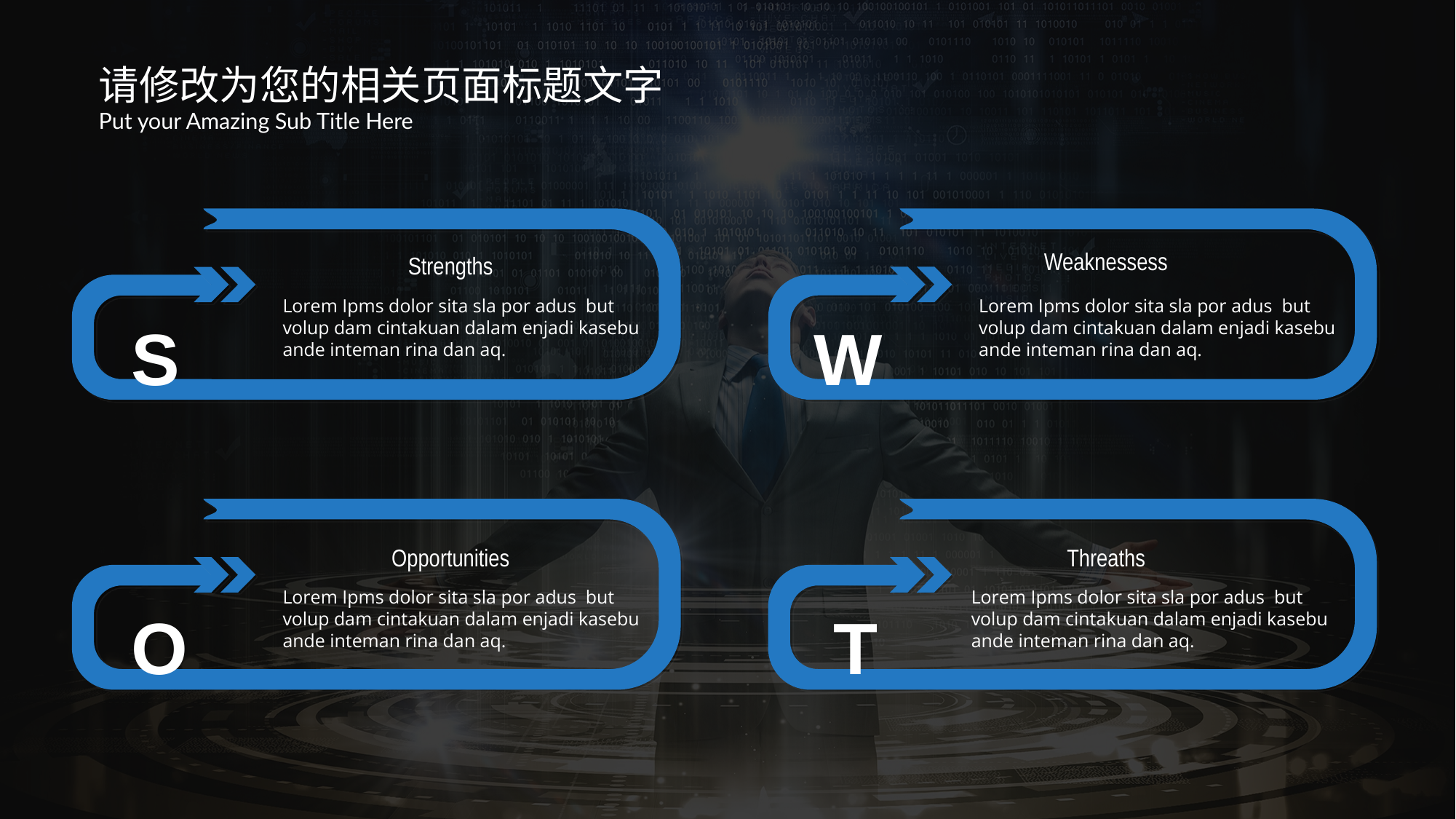

请修改为您的相关页面标题文字
Put your Amazing Sub Title Here

S

W
Weaknessess
Strengths
Lorem Ipms dolor sita sla por adus  but volup dam cintakuan dalam enjadi kasebu ande inteman rina dan aq.
Lorem Ipms dolor sita sla por adus  but volup dam cintakuan dalam enjadi kasebu ande inteman rina dan aq.

O

T
Opportunities
Threaths
Lorem Ipms dolor sita sla por adus  but volup dam cintakuan dalam enjadi kasebu ande inteman rina dan aq.
Lorem Ipms dolor sita sla por adus  but volup dam cintakuan dalam enjadi kasebu ande inteman rina dan aq.